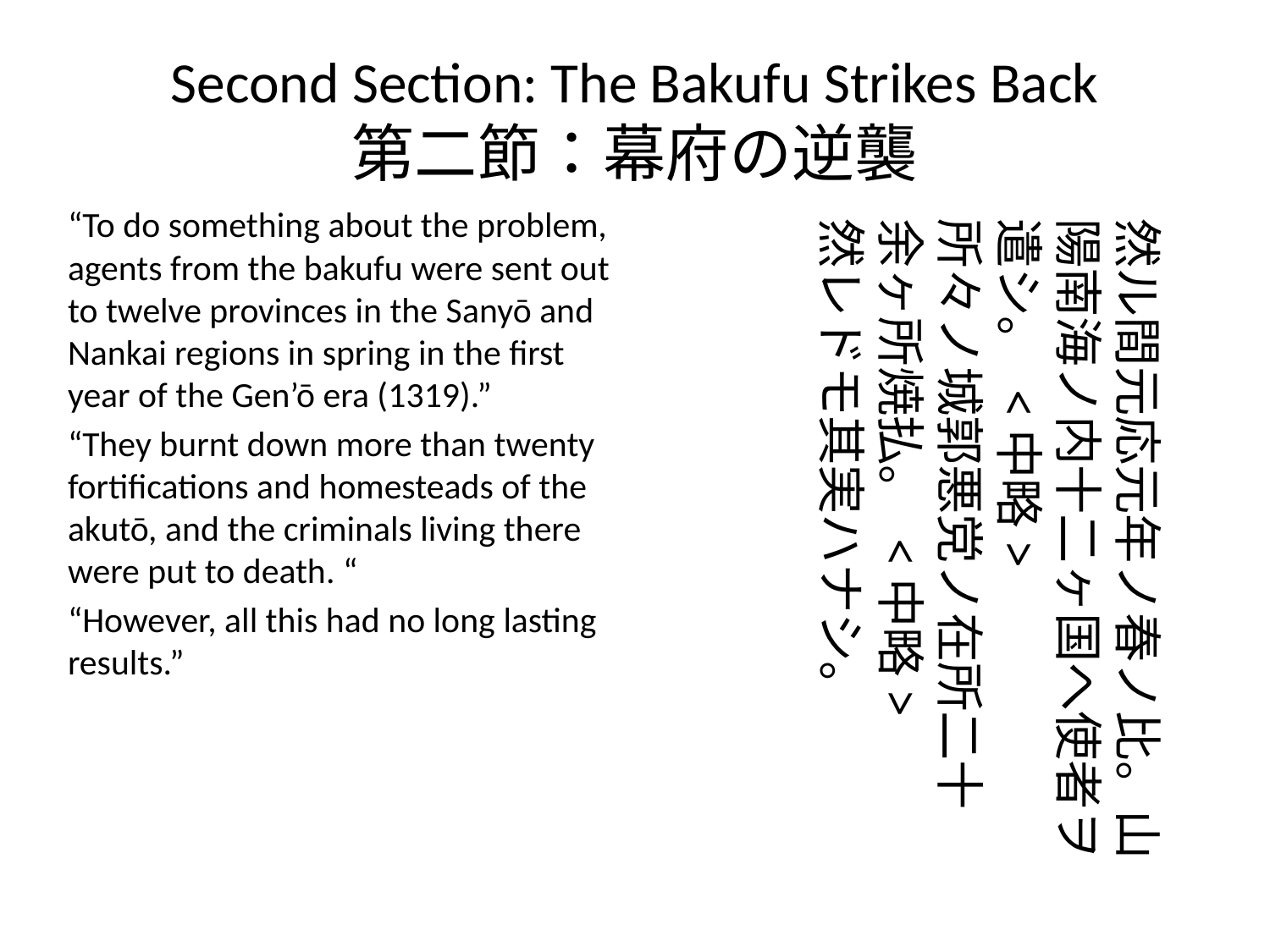

# Second Section: The Bakufu Strikes Back 第二節：幕府の逆襲
“To do something about the problem, agents from the bakufu were sent out to twelve provinces in the Sanyō and Nankai regions in spring in the first year of the Gen’ō era (1319).”
“They burnt down more than twenty fortifications and homesteads of the akutō, and the criminals living there were put to death. “
“However, all this had no long lasting results.”
然ル間元応元年ノ春ノ比。山陽南海ノ内十二ヶ国へ使者ヲ遣シ。 <中略>
所々ノ城郭悪党ノ在所二十余ヶ所焼払。 <中略>
然レドモ其実ハナシ。